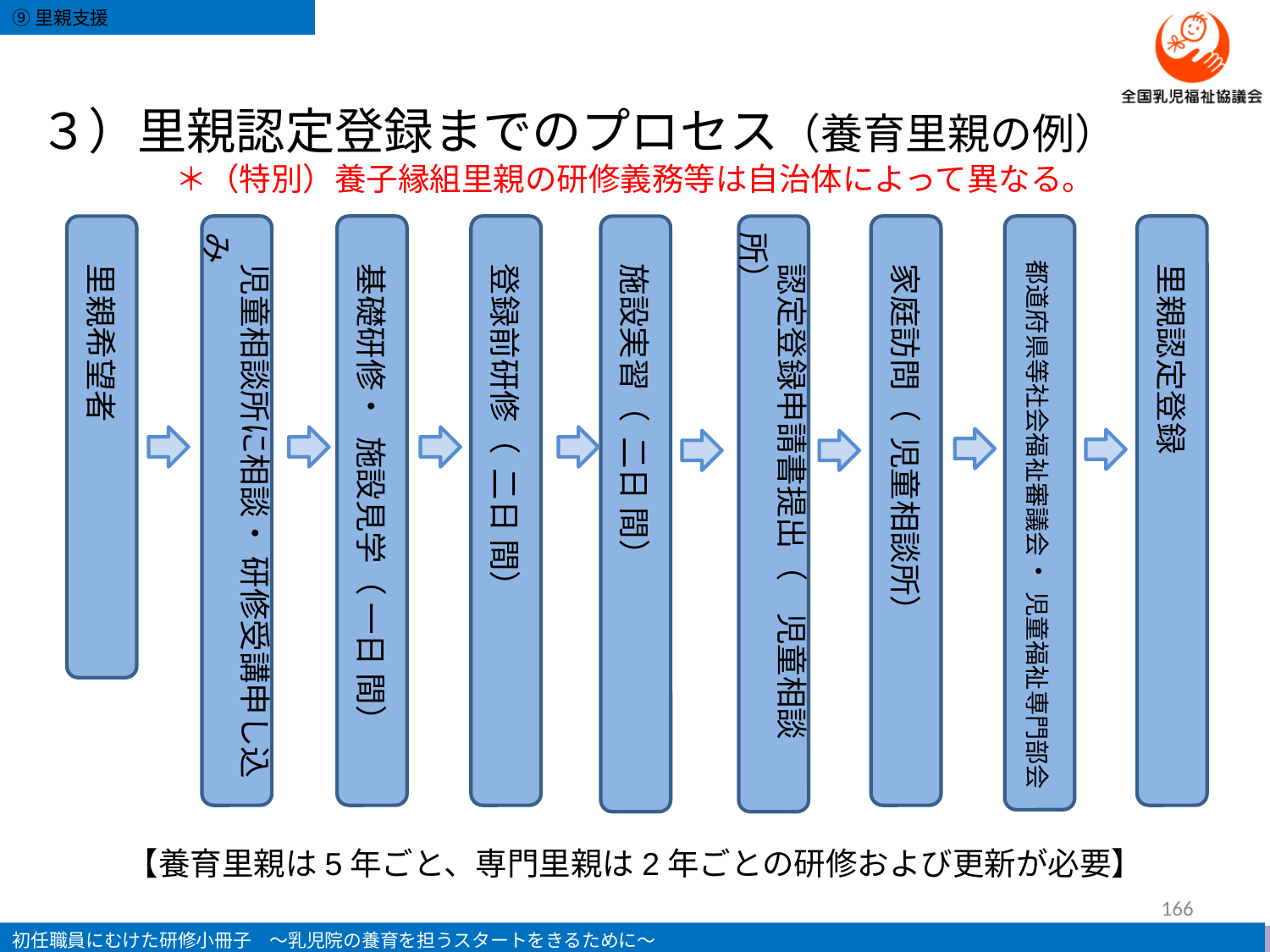

３）里親認定登録までのプロセス（養育里親の例）
＊（特別）養子縁組里親の研修義務等は自治体によって異なる。
　里親希望者
　施設実習（  二日 間）
　認定登録申請書提出（　児童相談所）
　都道府県等社会福祉審議会・ 児童福祉専門部会
　児童相談所に相談・ 研修受講申し込み
　基礎研修・  施設見学（ 一日 間）
　登録前研修（  二日 間）
　家庭訪問（  児童相談所）
　里親認定登録

【養育里親は5年ごと、専門里親は2年ごとの研修および更新が必要】
166